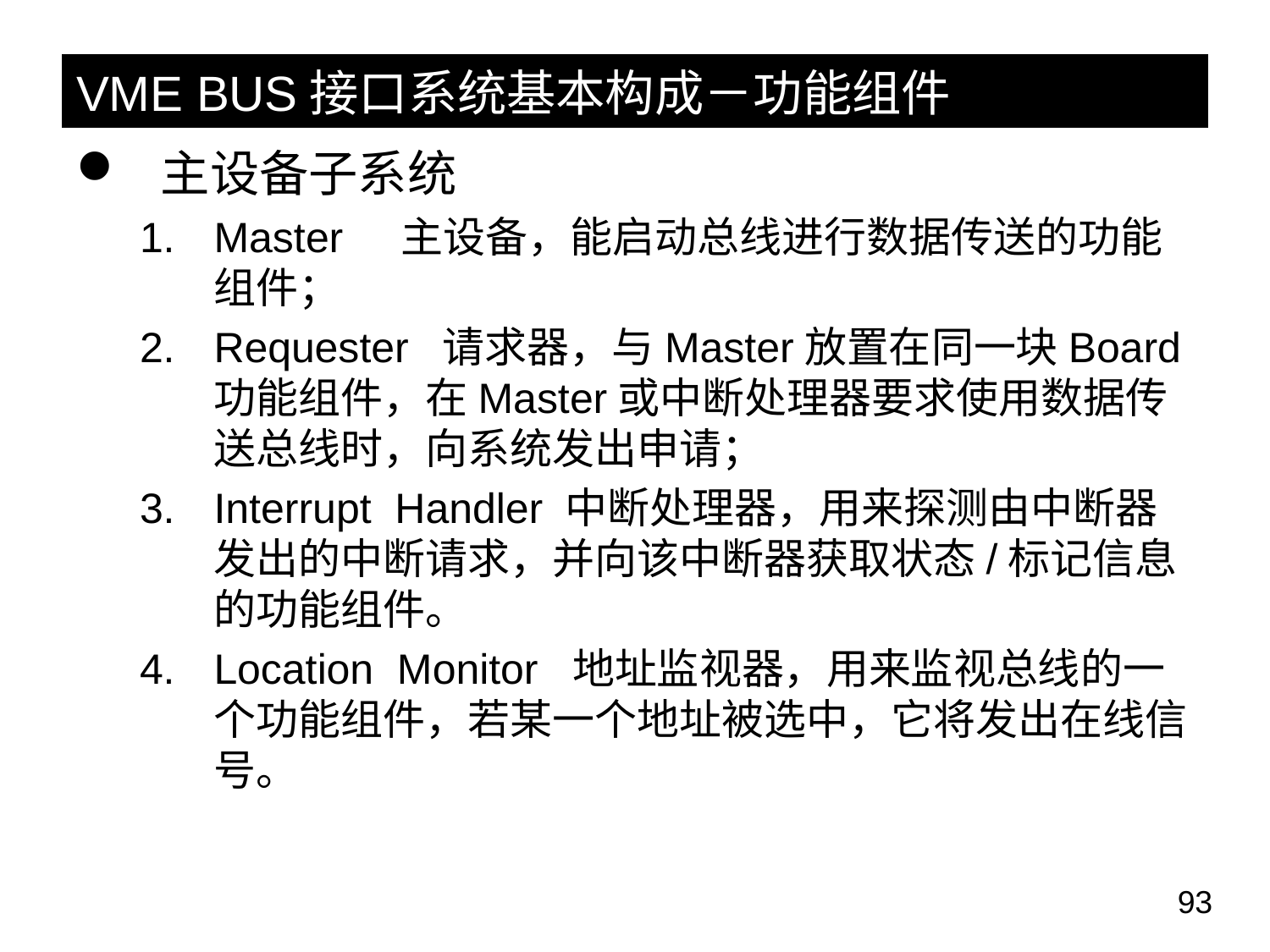

# VME BUS接口系统基本构成－功能组件
主设备子系统
Master    主设备，能启动总线进行数据传送的功能组件；
Requester  请求器，与Master放置在同一块Board功能组件，在Master或中断处理器要求使用数据传送总线时，向系统发出申请；
Interrupt  Handler 中断处理器，用来探测由中断器发出的中断请求，并向该中断器获取状态/标记信息的功能组件。
Location  Monitor  地址监视器，用来监视总线的一个功能组件，若某一个地址被选中，它将发出在线信号。
93